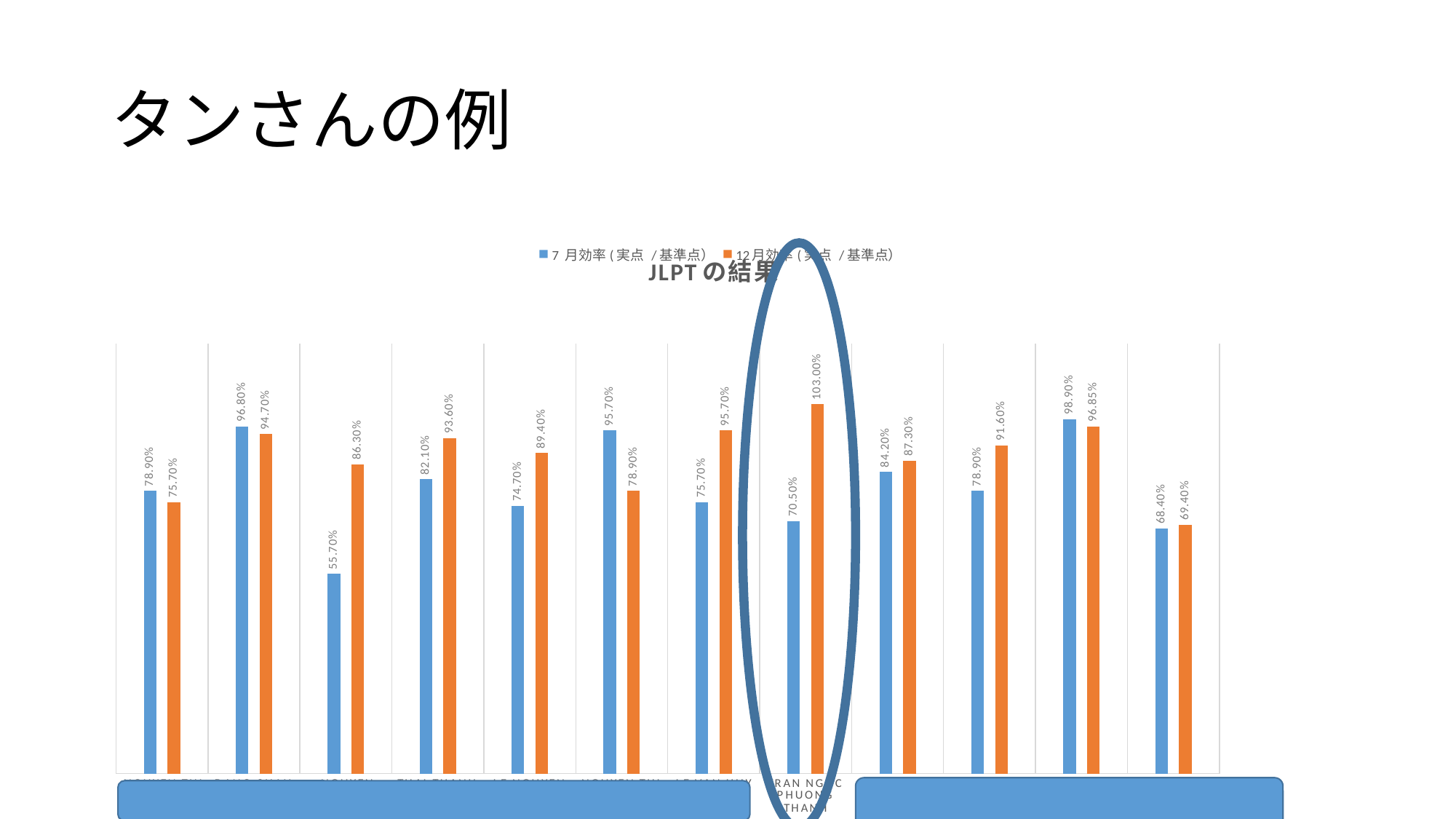

# タンさんの例

### Chart: JLPTの結果

| Category | 7 月効率(実点 /基準点） | 12月効率(実点 /基準点） |
|---|---|---|
|  NGUYEN THI CAM THUY | 0.789 | 0.757 |
| DANG CHAU HOAI BAO | 0.968 | 0.947 |
|  NGUYEN DANG HIEU | 0.557 | 0.863 |
| THAI THANH THAO | 0.821 | 0.936 |
| LE NGUYEN NGOC THAO | 0.747 | 0.894 |
| NGUYEN THI THU TUYEN | 0.957 | 0.789 |
| LE VAN HUY | 0.757 | 0.957 |
| TRAN NGOC PHUONG THANH | 0.705 | 1.03 |
| NGUYEN THI ANH HONG | 0.842 | 0.873 |
| NGUYEN THI MINH NGUYET  | 0.789 | 0.916 |
| NGUYEN DANG THIEN VU  | 0.989 | 0.9685 |
| HUYNH LAM SON | 0.684 | 0.694 |